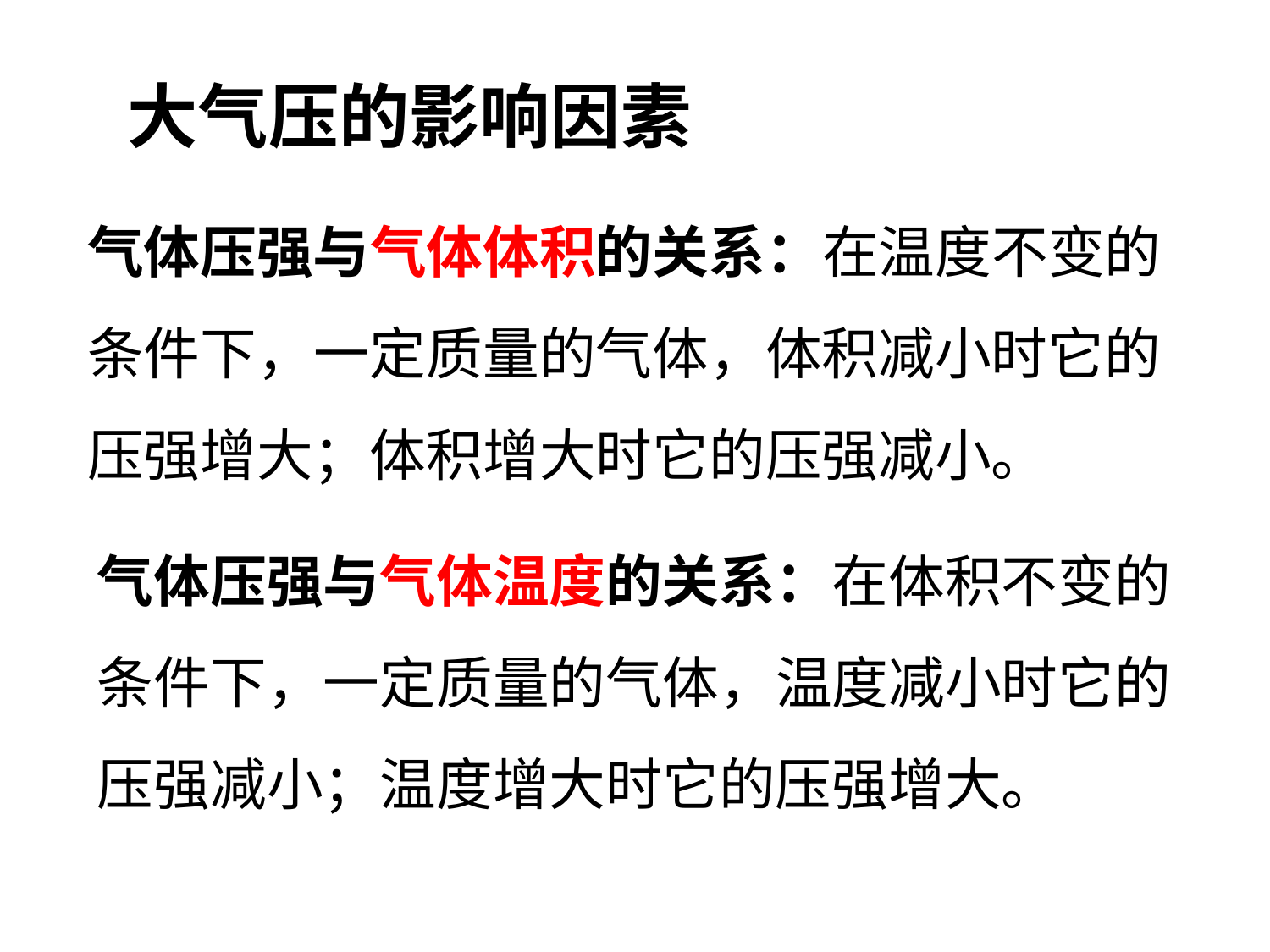

大气压的影响因素
气体压强与气体体积的关系：在温度不变的条件下，一定质量的气体，体积减小时它的压强增大；体积增大时它的压强减小。
气体压强与气体温度的关系：在体积不变的条件下，一定质量的气体，温度减小时它的压强减小；温度增大时它的压强增大。